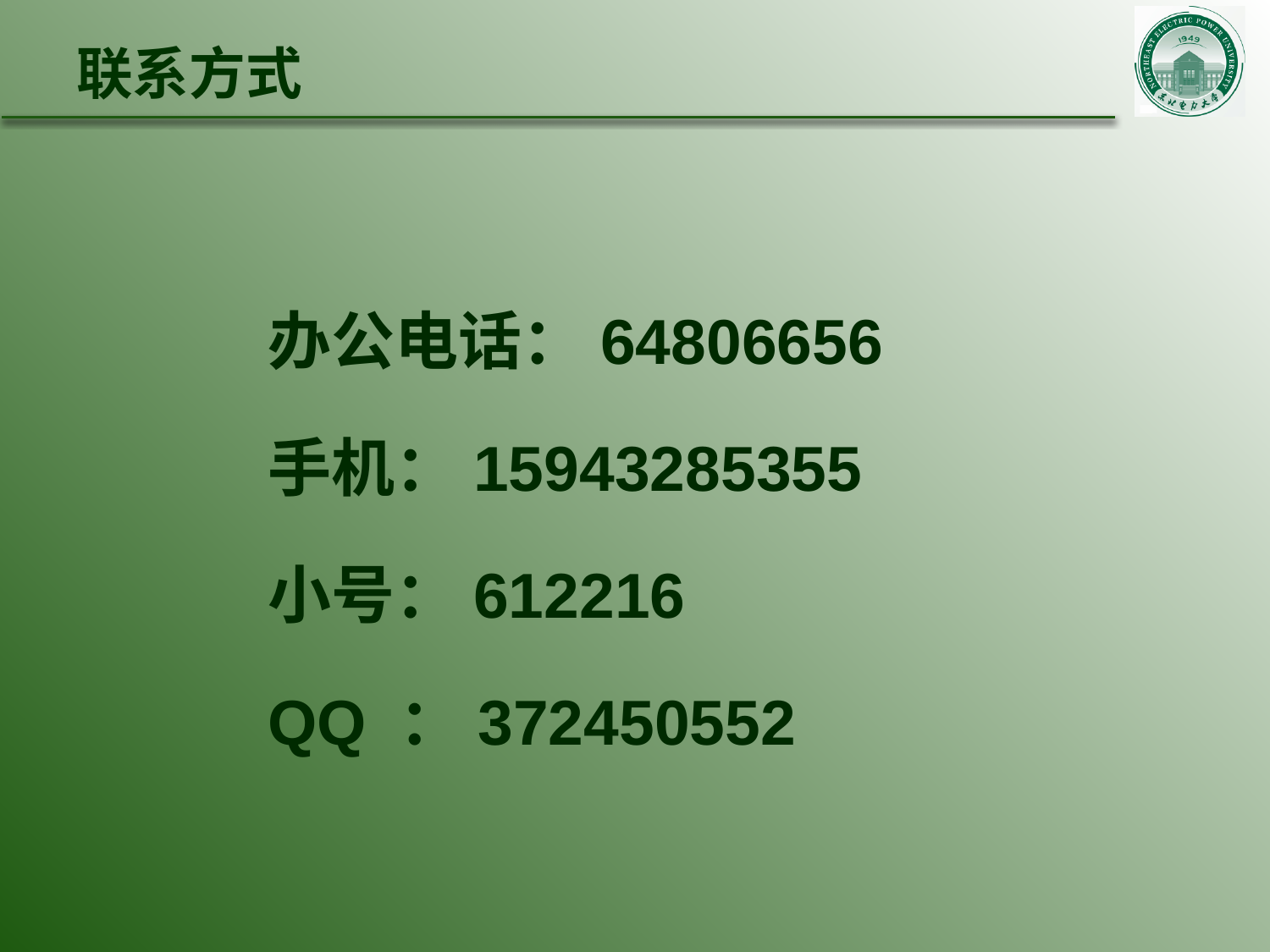

# 联系方式
办公电话：64806656
手机：15943285355
小号：612216
QQ ：372450552